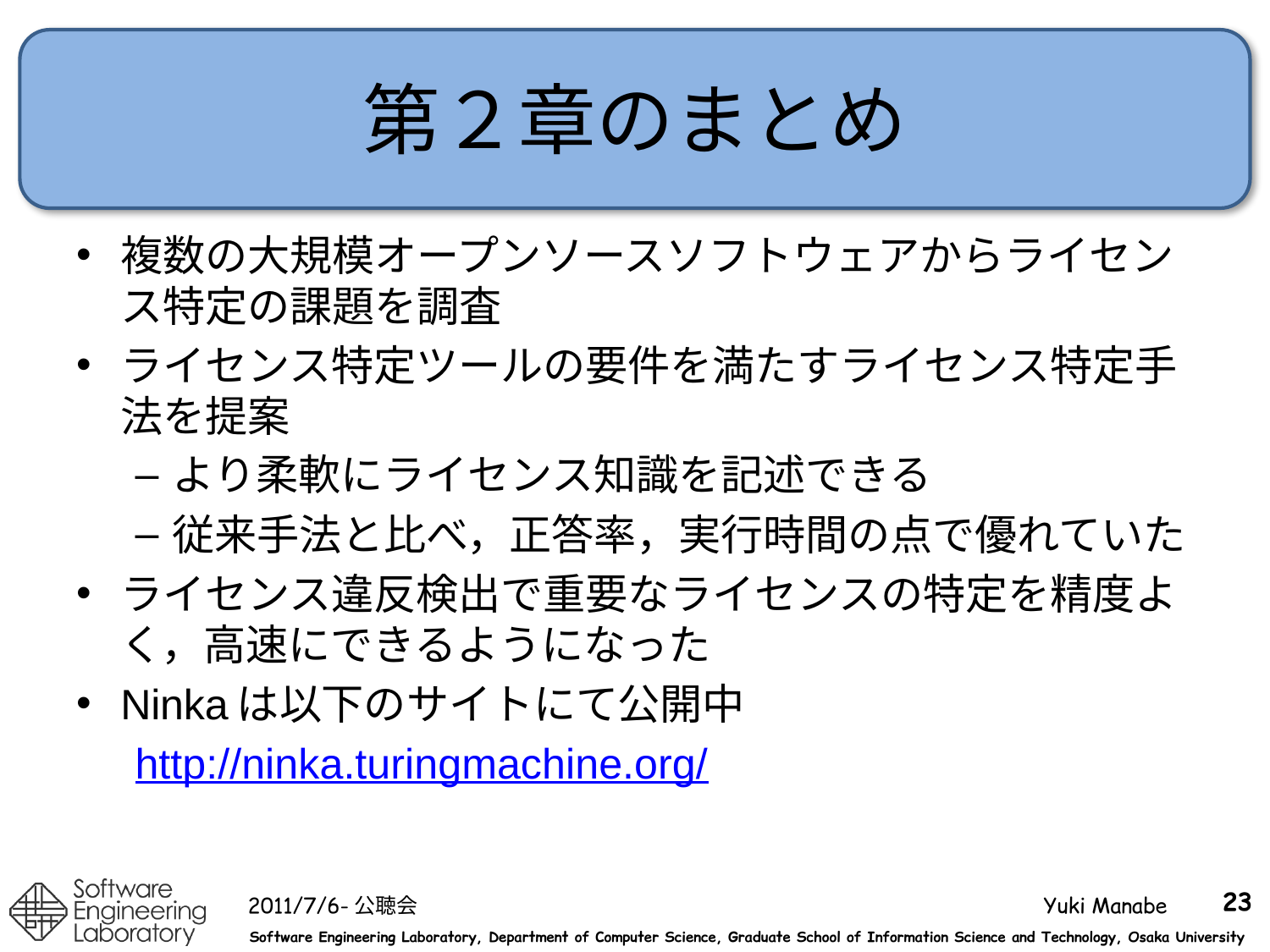

# 第２章のまとめ
複数の大規模オープンソースソフトウェアからライセンス特定の課題を調査
ライセンス特定ツールの要件を満たすライセンス特定手法を提案
より柔軟にライセンス知識を記述できる
従来手法と比べ，正答率，実行時間の点で優れていた
ライセンス違反検出で重要なライセンスの特定を精度よく，高速にできるようになった
Ninkaは以下のサイトにて公開中
http://ninka.turingmachine.org/
23
2011/7/6-公聴会
Yuki Manabe